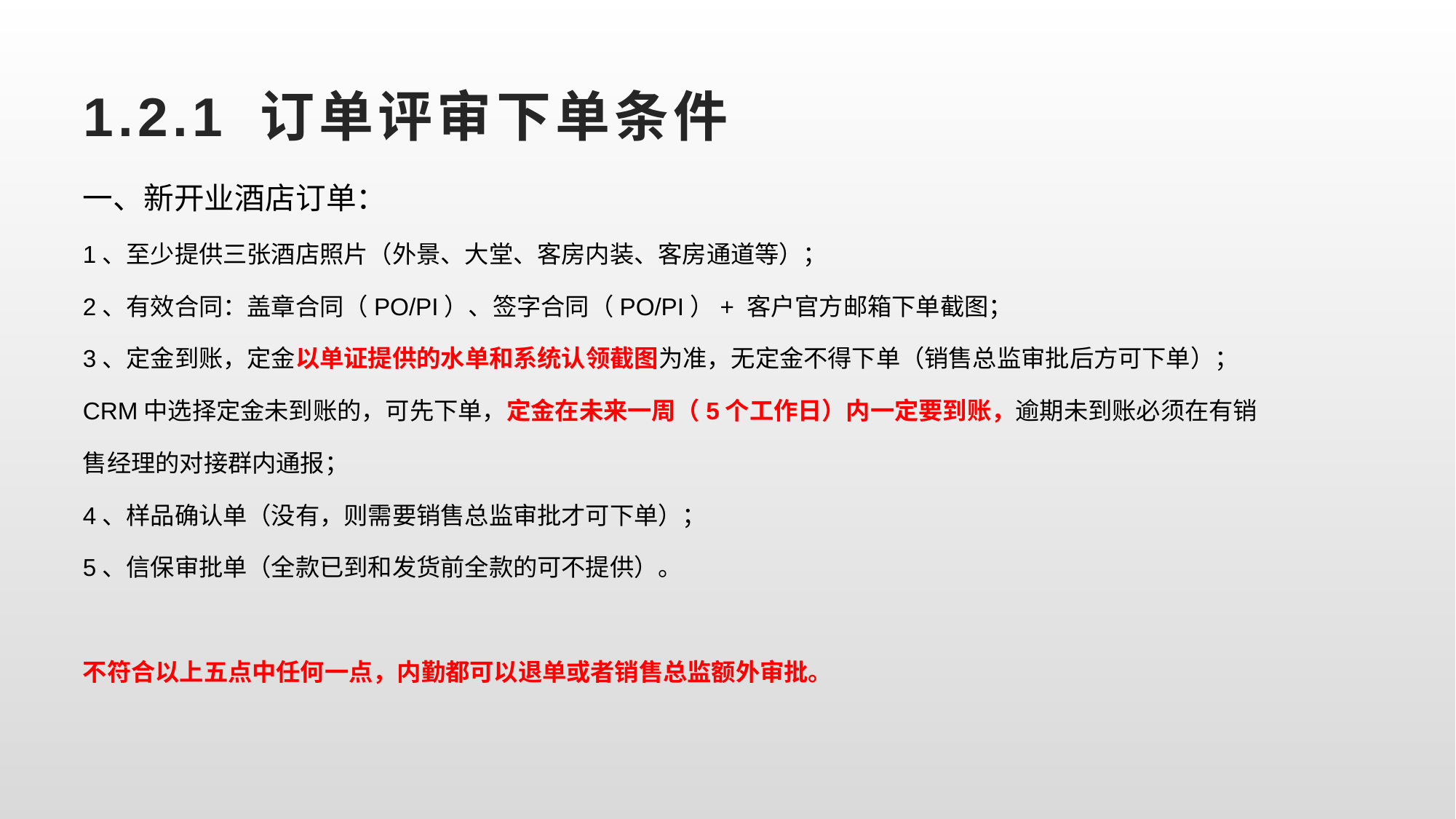

# 1.2.1 订单评审下单条件
一、新开业酒店订单：
1、至少提供三张酒店照片（外景、大堂、客房内装、客房通道等）；
2、有效合同：盖章合同（PO/PI）、签字合同（PO/PI）+ 客户官方邮箱下单截图；
3、定金到账，定金以单证提供的水单和系统认领截图为准，无定金不得下单（销售总监审批后方可下单）；
CRM中选择定金未到账的，可先下单，定金在未来一周（5个工作日）内一定要到账，逾期未到账必须在有销售经理的对接群内通报；
4、样品确认单（没有，则需要销售总监审批才可下单）；
5、信保审批单（全款已到和发货前全款的可不提供）。

不符合以上五点中任何一点，内勤都可以退单或者销售总监额外审批。

5